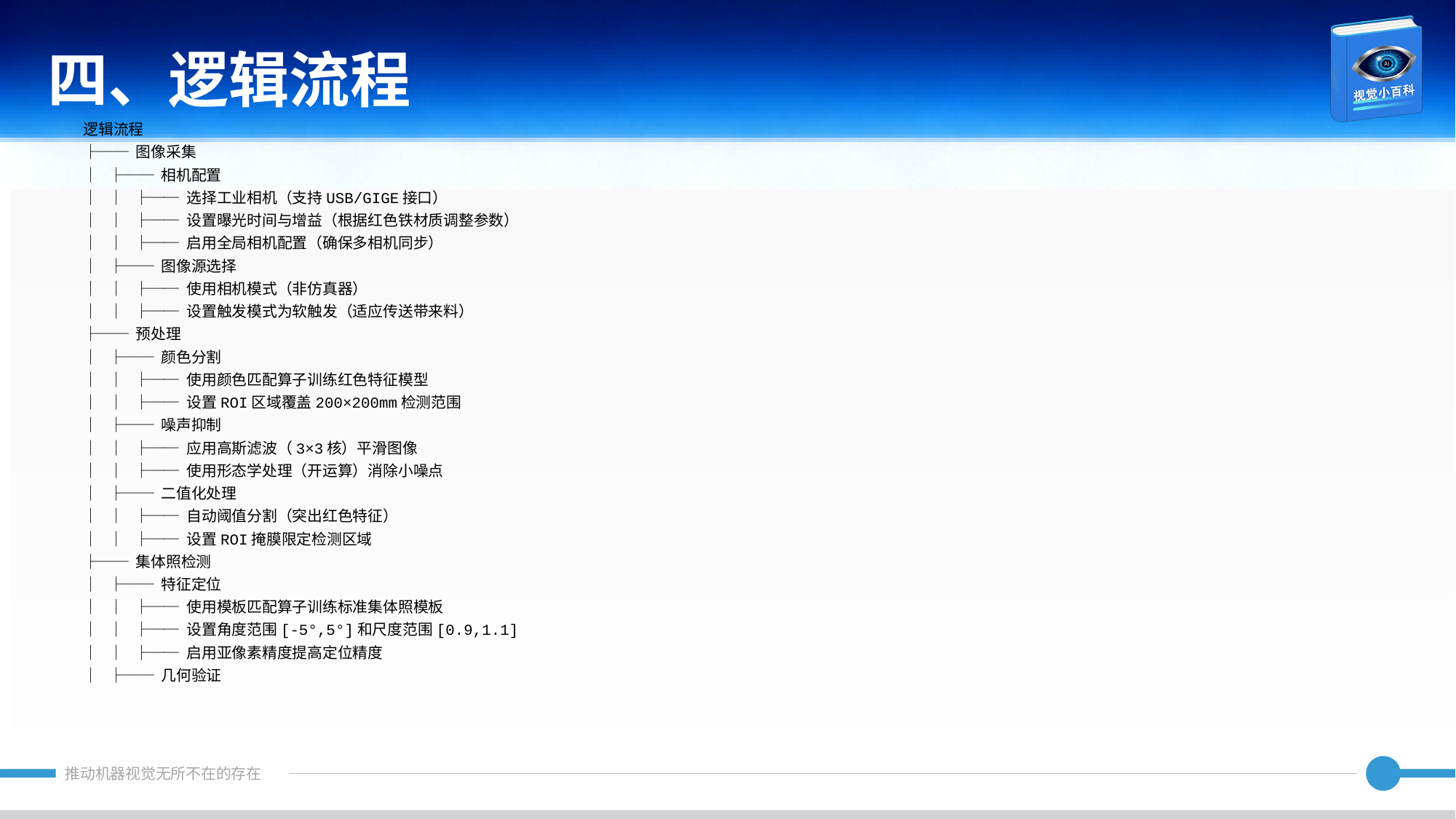

四、逻辑流程

逻辑流程
├── 图像采集
│   ├── 相机配置
│   │   ├── 选择工业相机（支持USB/GIGE接口）
│   │   ├── 设置曝光时间与增益（根据红色铁材质调整参数）
│   │   ├── 启用全局相机配置（确保多相机同步）
│   ├── 图像源选择
│   │   ├── 使用相机模式（非仿真器）
│   │   ├── 设置触发模式为软触发（适应传送带来料）
├── 预处理
│   ├── 颜色分割
│   │   ├── 使用颜色匹配算子训练红色特征模型
│   │   ├── 设置ROI区域覆盖200×200mm检测范围
│   ├── 噪声抑制
│   │   ├── 应用高斯滤波（3×3核）平滑图像
│   │   ├── 使用形态学处理（开运算）消除小噪点
│   ├── 二值化处理
│   │   ├── 自动阈值分割（突出红色特征）
│   │   ├── 设置ROI掩膜限定检测区域
├── 集体照检测
│   ├── 特征定位
│   │   ├── 使用模板匹配算子训练标准集体照模板
│   │   ├── 设置角度范围[-5°,5°]和尺度范围[0.9,1.1]
│   │   ├── 启用亚像素精度提高定位精度
│   ├── 几何验证
9